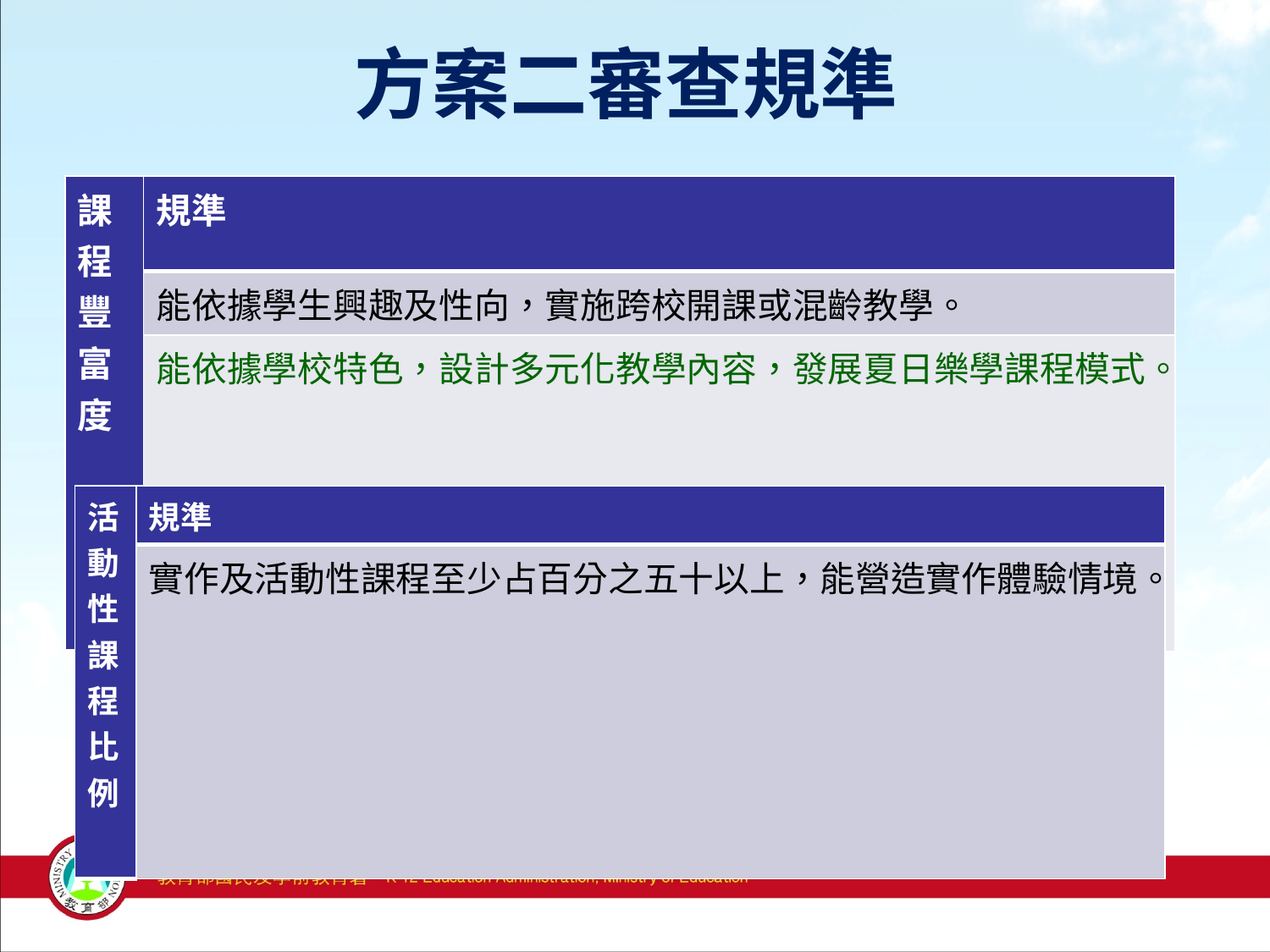

# 方案二審查規準
| 課程豐富度 | 規準 |
| --- | --- |
|  | 能依據學生興趣及性向，實施跨校開課或混齡教學。 |
|  | 能依據學校特色，設計多元化教學內容，發展夏日樂學課程模式。 |
| 活動性課程比例 | 規準 |
| --- | --- |
|  | 實作及活動性課程至少占百分之五十以上，能營造實作體驗情境。 |